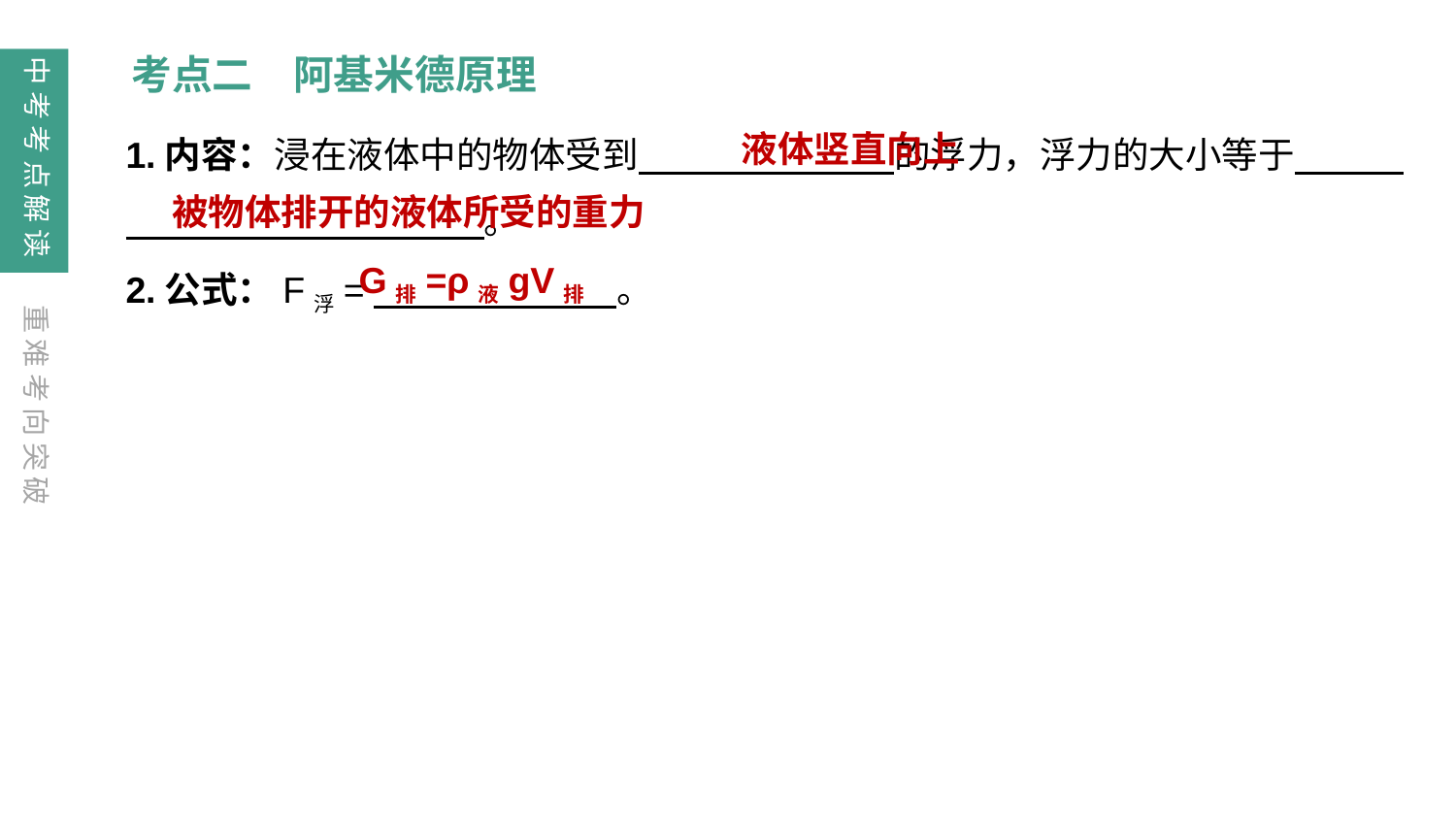

考点二　阿基米德原理
中考考点解读

液体竖直向上
1.内容：浸在液体中的物体受到　　　　　　　的浮力，浮力的大小等于　　　　　　　　　                 。
2.公式：F浮=　　　　　   　。
被物体排开的液体所受的重力
G排=ρ液gV排
重难考向突破